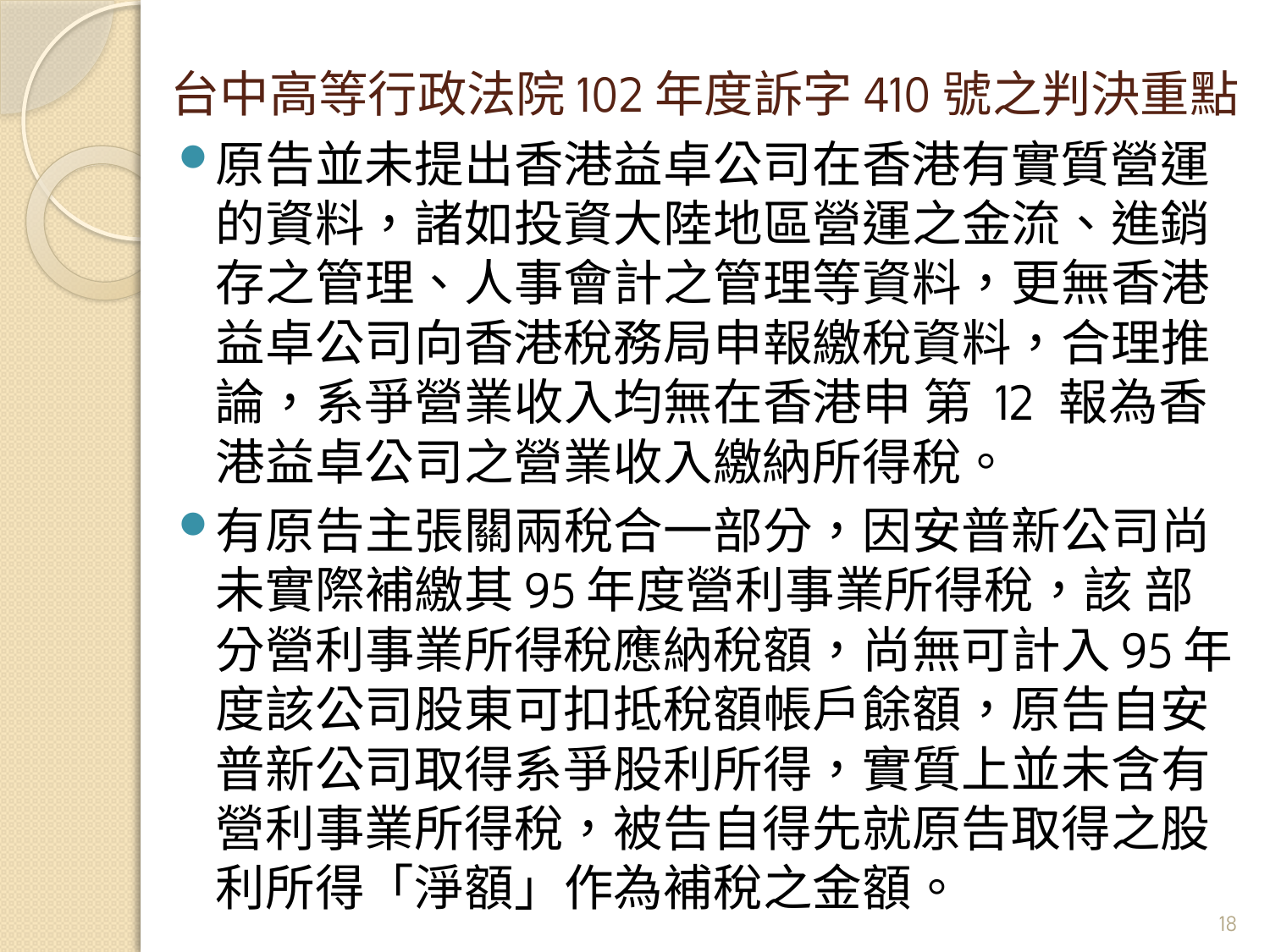

# 台中高等行政法院102年度訴字410號之判決重點
原告並未提出香港益卓公司在香港有實質營運的資料，諸如投資大陸地區營運之金流、進銷存之管理、人事會計之管理等資料，更無香港益卓公司向香港稅務局申報繳稅資料，合理推論，系爭營業收入均無在香港申 第 12 報為香港益卓公司之營業收入繳納所得稅。
有原告主張關兩稅合一部分，因安普新公司尚未實際補繳其95年度營利事業所得稅，該 部分營利事業所得稅應納稅額，尚無可計入95年度該公司股東可扣抵稅額帳戶餘額，原告自安普新公司取得系爭股利所得，實質上並未含有營利事業所得稅，被告自得先就原告取得之股利所得「淨額」作為補稅之金額。

18